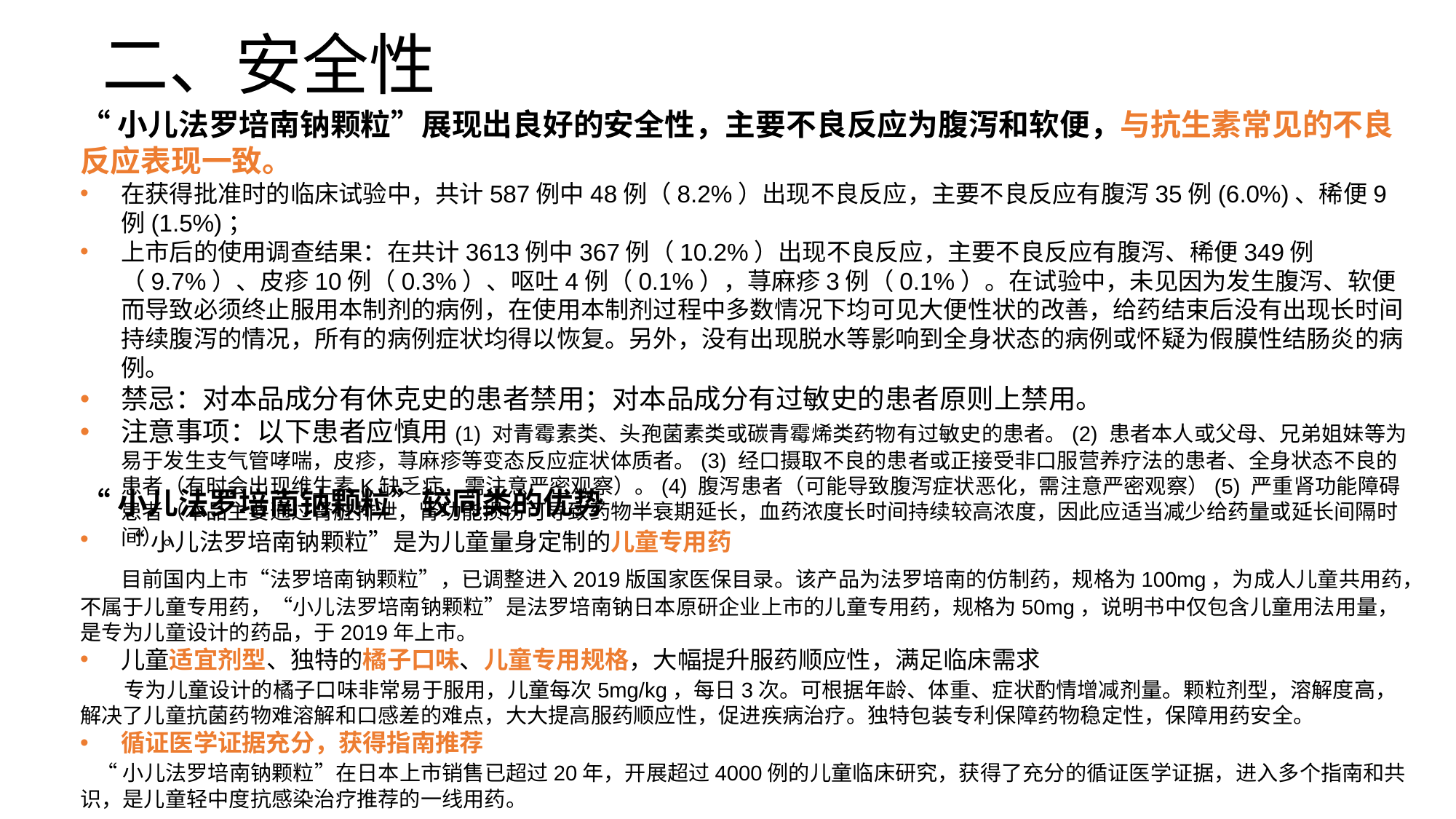

# 二、安全性
“小儿法罗培南钠颗粒”展现出良好的安全性，主要不良反应为腹泻和软便，与抗生素常见的不良反应表现一致。
在获得批准时的临床试验中，共计587例中48例（8.2%）出现不良反应，主要不良反应有腹泻35例(6.0%)、稀便9例(1.5%)；
上市后的使用调查结果：在共计3613例中367例（10.2%）出现不良反应，主要不良反应有腹泻、稀便349例（9.7%）、皮疹10例（0.3%）、呕吐4例（0.1%），荨麻疹3例（0.1%）。在试验中，未见因为发生腹泻、软便而导致必须终止服用本制剂的病例，在使用本制剂过程中多数情况下均可见大便性状的改善，给药结束后没有出现长时间持续腹泻的情况，所有的病例症状均得以恢复。另外，没有出现脱水等影响到全身状态的病例或怀疑为假膜性结肠炎的病例。
禁忌：对本品成分有休克史的患者禁用；对本品成分有过敏史的患者原则上禁用。
注意事项：以下患者应慎用(1) 对青霉素类、头孢菌素类或碳青霉烯类药物有过敏史的患者。(2) 患者本人或父母、兄弟姐妹等为易于发生支气管哮喘，皮疹，荨麻疹等变态反应症状体质者。(3) 经口摄取不良的患者或正接受非口服营养疗法的患者、全身状态不良的患者（有时会出现维生素K缺乏症，需注意严密观察）。(4) 腹泻患者（可能导致腹泻症状恶化，需注意严密观察）(5) 严重肾功能障碍患者（本品主要通过肾脏排泄，肾功能损伤可导致药物半衰期延长，血药浓度长时间持续较高浓度，因此应适当减少给药量或延长间隔时间）。
“小儿法罗培南钠颗粒”较同类的优势
“小儿法罗培南钠颗粒”是为儿童量身定制的儿童专用药
     目前国内上市“法罗培南钠颗粒”，已调整进入2019版国家医保目录。该产品为法罗培南的仿制药，规格为100mg，为成人儿童共用药，不属于儿童专用药，“小儿法罗培南钠颗粒”是法罗培南钠日本原研企业上市的儿童专用药，规格为50mg，说明书中仅包含儿童用法用量，是专为儿童设计的药品，于2019年上市。
儿童适宜剂型、独特的橘子口味、儿童专用规格，大幅提升服药顺应性，满足临床需求
       专为儿童设计的橘子口味非常易于服用，儿童每次5mg/kg，每日3次。可根据年龄、体重、症状酌情增减剂量。颗粒剂型，溶解度高，解决了儿童抗菌药物难溶解和口感差的难点，大大提高服药顺应性，促进疾病治疗。独特包装专利保障药物稳定性，保障用药安全。
循证医学证据充分，获得指南推荐
   “小儿法罗培南钠颗粒”在日本上市销售已超过20年，开展超过4000例的儿童临床研究，获得了充分的循证医学证据，进入多个指南和共识，是儿童轻中度抗感染治疗推荐的一线用药。